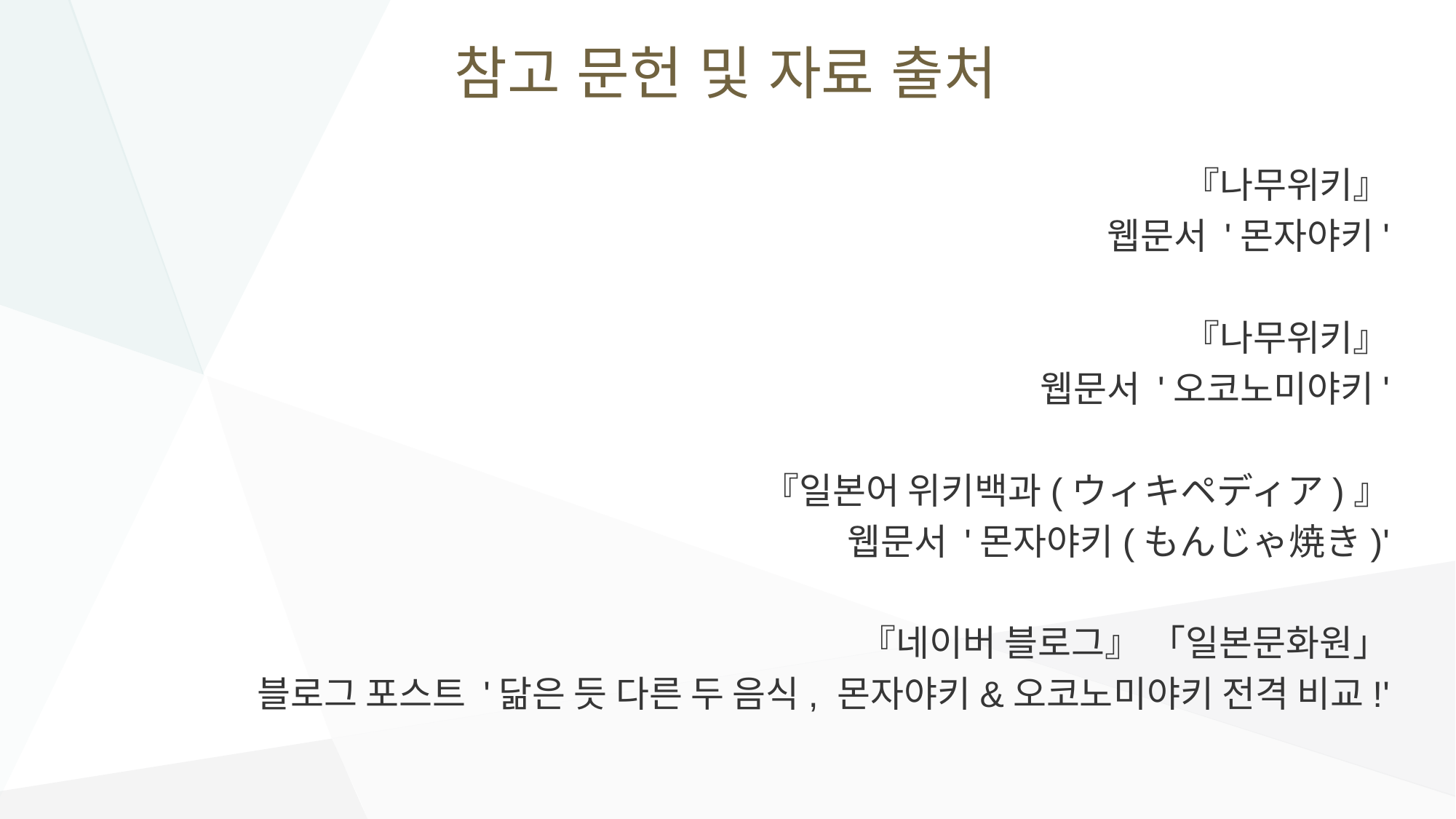

# 참고 문헌 및 자료 출처
『나무위키』
웹문서 '몬자야키'

『나무위키』
웹문서 '오코노미야키'

『일본어 위키백과(ウィキペディア)』
웹문서 '몬자야키(もんじゃ焼き)'

『네이버 블로그』 「일본문화원」
블로그 포스트 '닮은 듯 다른 두 음식, 몬자야키&오코노미야키 전격 비교!'